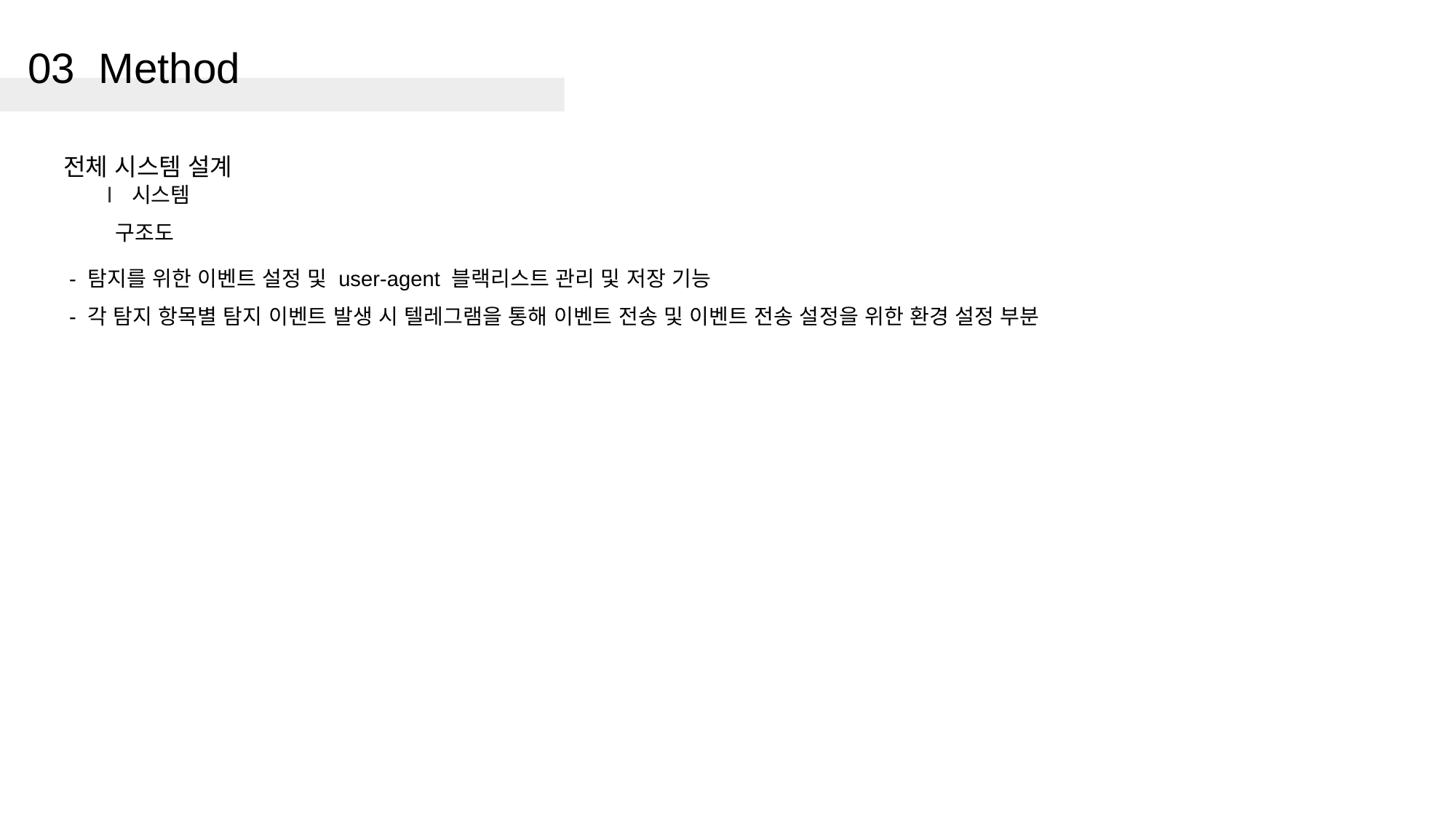

# 03  Method

전체 시스템 설계
Ⅰ 시스템 구조도
- 탐지를 위한 이벤트 설정 및 user-agent 블랙리스트 관리 및 저장 기능
- 각 탐지 항목별 탐지 이벤트 발생 시 텔레그램을 통해 이벤트 전송 및 이벤트 전송 설정을 위한 환경 설정 부분